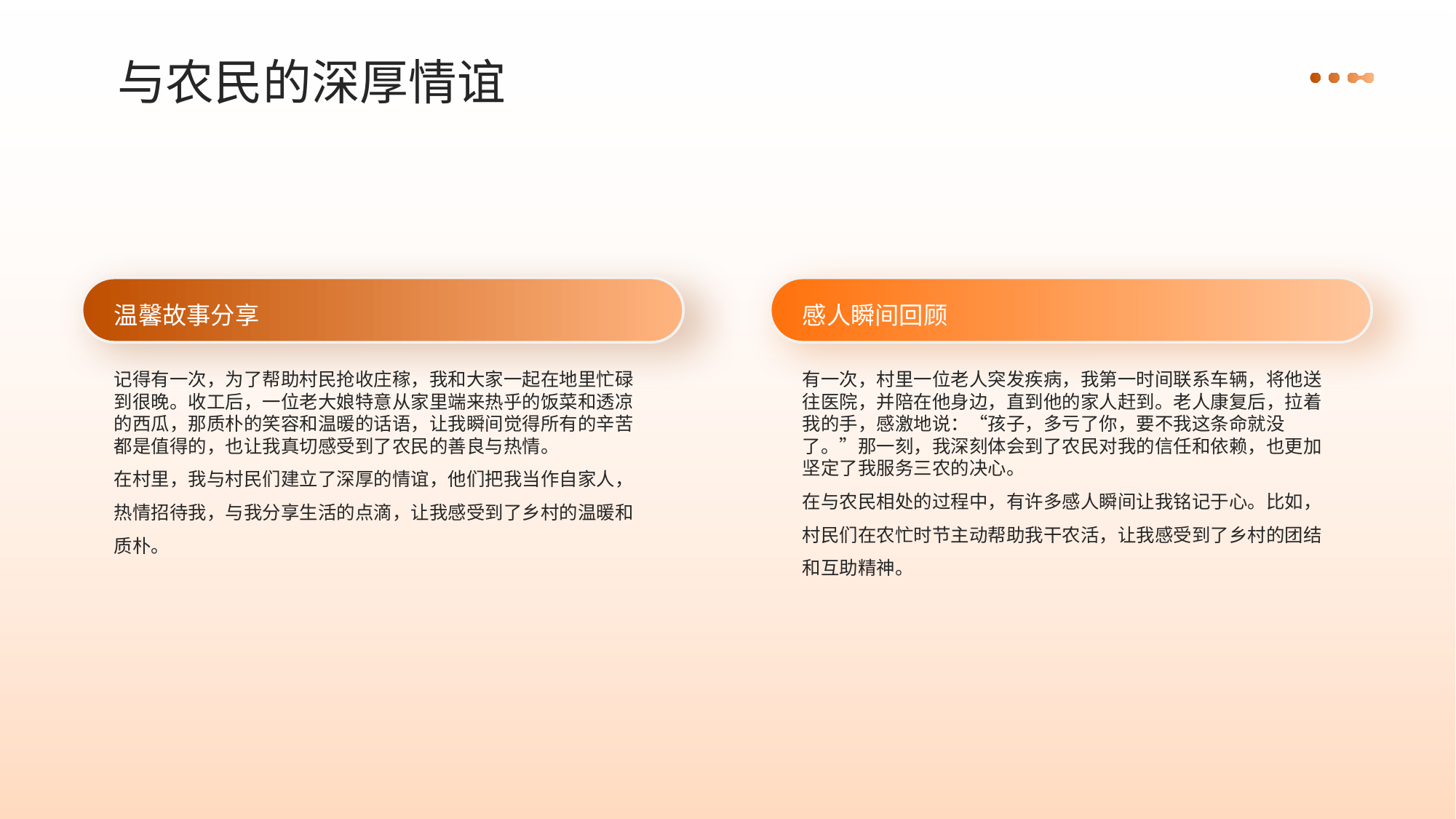

与农民的深厚情谊

温馨故事分享
感人瞬间回顾
记得有一次，为了帮助村民抢收庄稼，我和大家一起在地里忙碌到很晚。收工后，一位老大娘特意从家里端来热乎的饭菜和透凉的西瓜，那质朴的笑容和温暖的话语，让我瞬间觉得所有的辛苦都是值得的，也让我真切感受到了农民的善良与热情。
在村里，我与村民们建立了深厚的情谊，他们把我当作自家人，热情招待我，与我分享生活的点滴，让我感受到了乡村的温暖和质朴。
有一次，村里一位老人突发疾病，我第一时间联系车辆，将他送往医院，并陪在他身边，直到他的家人赶到。老人康复后，拉着我的手，感激地说：“孩子，多亏了你，要不我这条命就没了。”那一刻，我深刻体会到了农民对我的信任和依赖，也更加坚定了我服务三农的决心。
在与农民相处的过程中，有许多感人瞬间让我铭记于心。比如，村民们在农忙时节主动帮助我干农活，让我感受到了乡村的团结和互助精神。